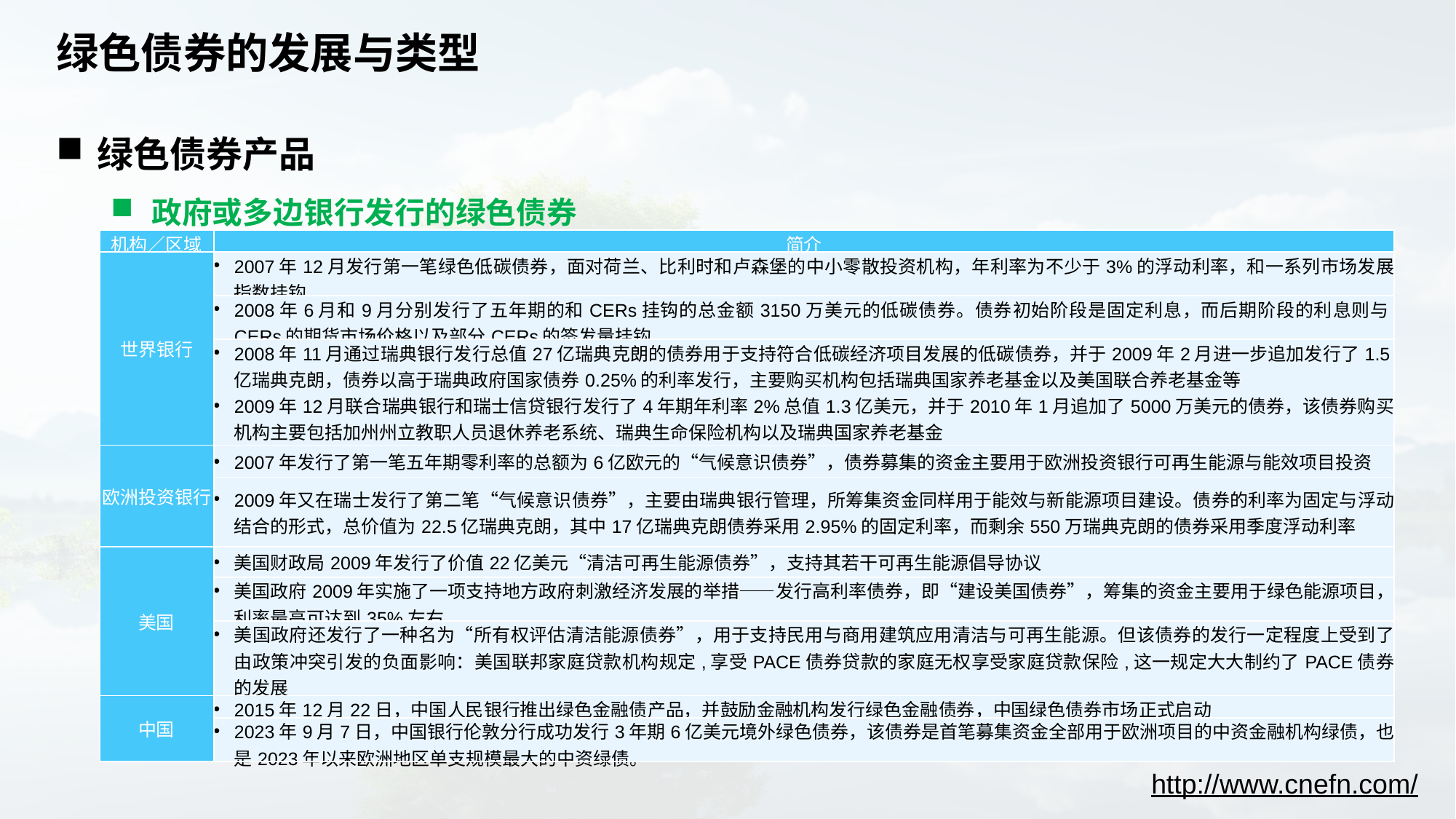

# 绿色债券的发展与类型
绿色债券产品
政府或多边银行发行的绿色债券
| 机构／区域 | 简介 |
| --- | --- |
| 世界银行 | 2007年12月发行第一笔绿色低碳债券，面对荷兰、比利时和卢森堡的中小零散投资机构，年利率为不少于3%的浮动利率，和一系列市场发展指数挂钩 |
|  | 2008年6月和9月分别发行了五年期的和CERs挂钩的总金额3150万美元的低碳债券。债券初始阶段是固定利息，而后期阶段的利息则与CERs的期货市场价格以及部分CERs的签发量挂钩 |
|  | 2008年11月通过瑞典银行发行总值27亿瑞典克朗的债券用于支持符合低碳经济项目发展的低碳债券，并于2009年2月进一步追加发行了1.5亿瑞典克朗，债券以高于瑞典政府国家债券0.25%的利率发行，主要购买机构包括瑞典国家养老基金以及美国联合养老基金等 2009年12月联合瑞典银行和瑞士信贷银行发行了4年期年利率2%总值1.3亿美元，并于2010年1月追加了5000万美元的债券，该债券购买机构主要包括加州州立教职人员退休养老系统、瑞典生命保险机构以及瑞典国家养老基金 |
| 欧洲投资银行 | 2007年发行了第一笔五年期零利率的总额为6亿欧元的“气候意识债券”，债券募集的资金主要用于欧洲投资银行可再生能源与能效项目投资 |
|  | 2009年又在瑞士发行了第二笔“气候意识债券”，主要由瑞典银行管理，所筹集资金同样用于能效与新能源项目建设。债券的利率为固定与浮动结合的形式，总价值为22.5亿瑞典克朗，其中17亿瑞典克朗债券采用2.95%的固定利率，而剩余550万瑞典克朗的债券采用季度浮动利率 |
| 美国 | 美国财政局2009年发行了价值22亿美元“清洁可再生能源债券”，支持其若干可再生能源倡导协议 |
|  | 美国政府2009年实施了一项支持地方政府刺激经济发展的举措——发行高利率债券，即“建设美国债券”，筹集的资金主要用于绿色能源项目，利率最高可达到35%左右 |
|  | 美国政府还发行了一种名为“所有权评估清洁能源债券”，用于支持民用与商用建筑应用清洁与可再生能源。但该债券的发行一定程度上受到了由政策冲突引发的负面影响：美国联邦家庭贷款机构规定,享受PACE债券贷款的家庭无权享受家庭贷款保险,这一规定大大制约了PACE债券的发展 |
| 中国 | 2015年12月22日，中国人民银行推出绿色金融债产品，并鼓励金融机构发行绿色金融债券，中国绿色债券市场正式启动 |
|  | 2023年9月7日，中国银行伦敦分行成功发行3年期6亿美元境外绿色债券，该债券是首笔募集资金全部用于欧洲项目的中资金融机构绿债，也是2023年以来欧洲地区单支规模最大的中资绿债。 |